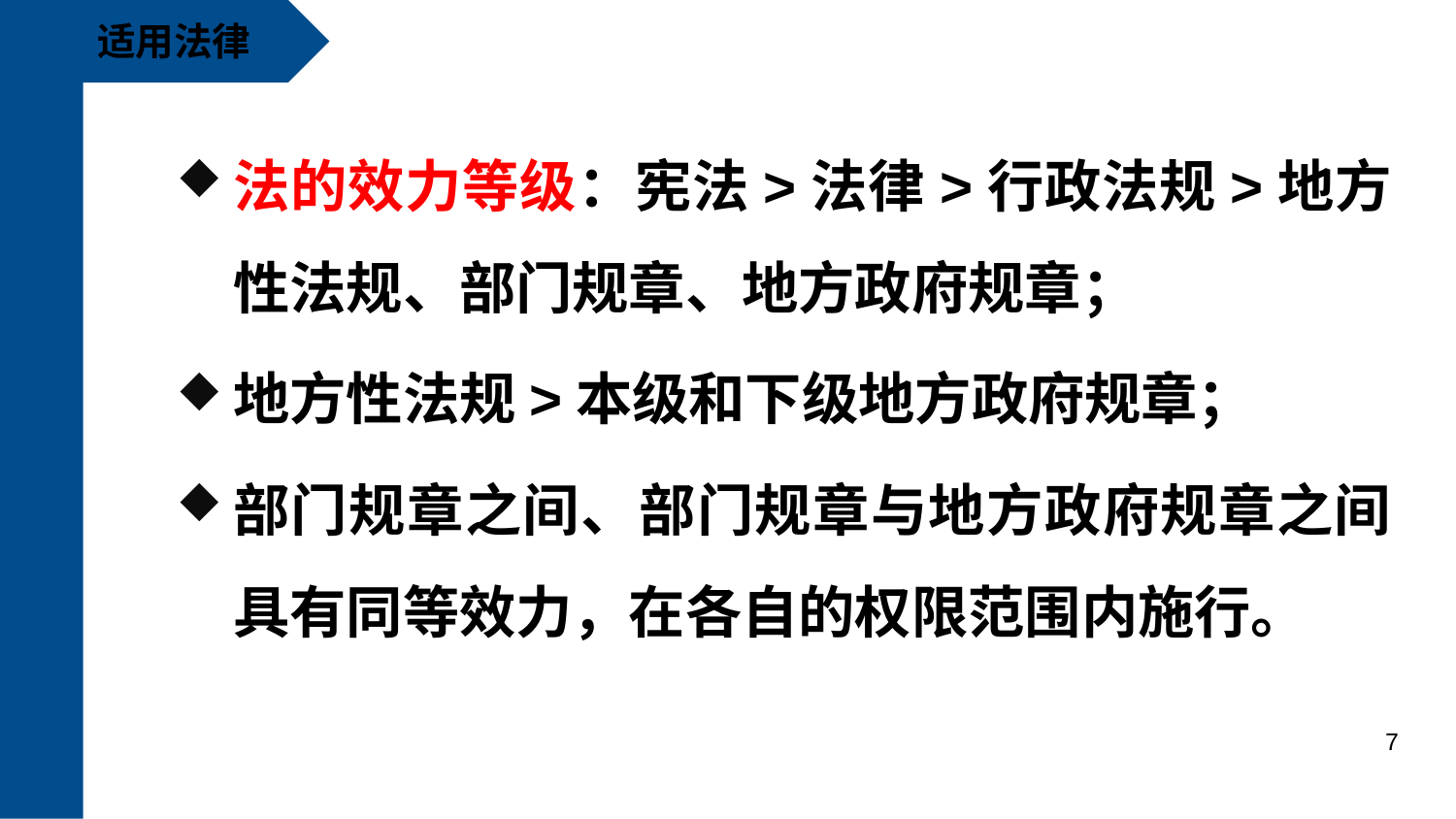

适用法律
法的效力等级：宪法>法律>行政法规>地方性法规、部门规章、地方政府规章；
地方性法规>本级和下级地方政府规章；
部门规章之间、部门规章与地方政府规章之间具有同等效力，在各自的权限范围内施行。
7